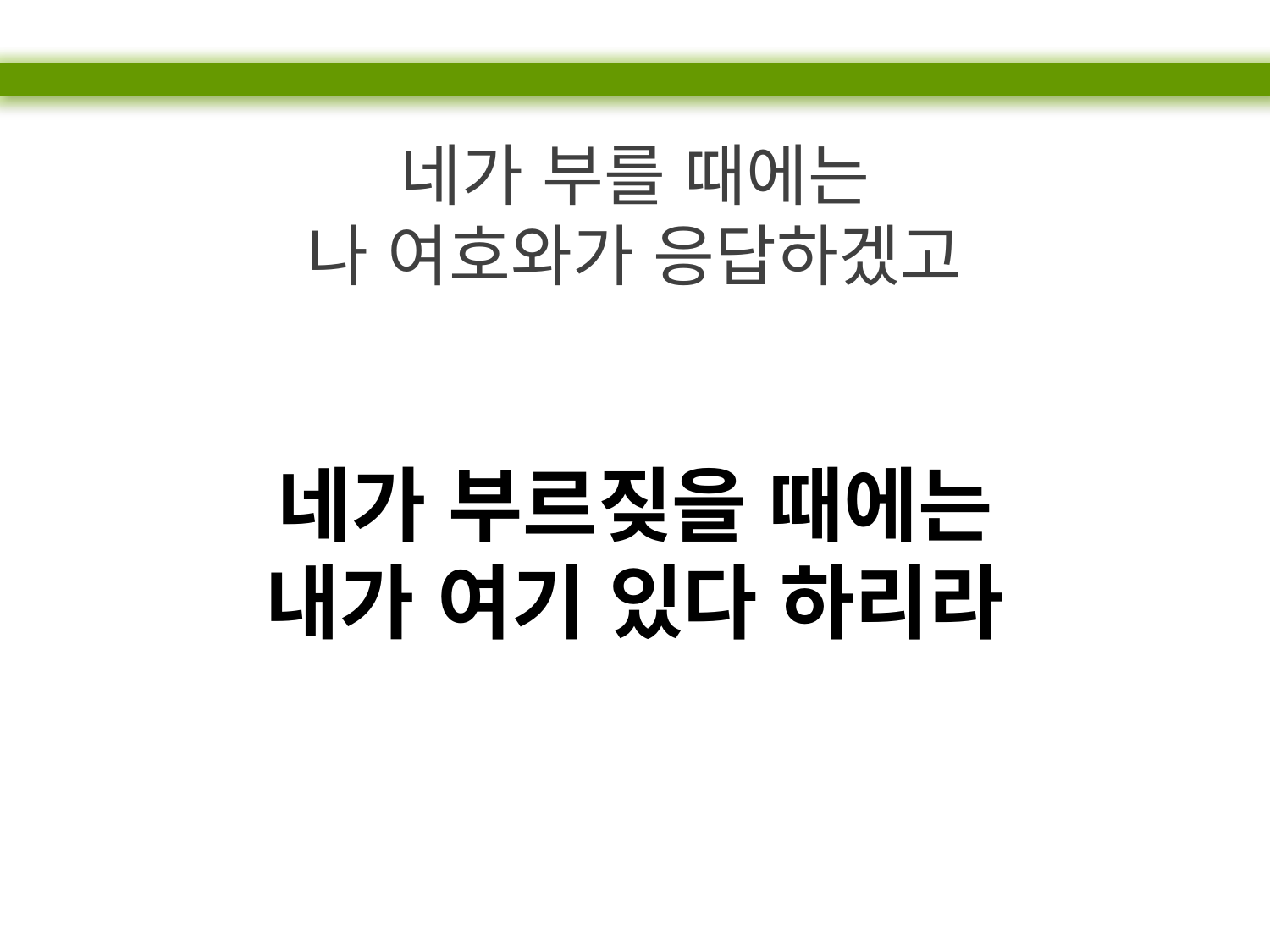

네가 부를 때에는
나 여호와가 응답하겠고
네가 부르짖을 때에는
내가 여기 있다 하리라